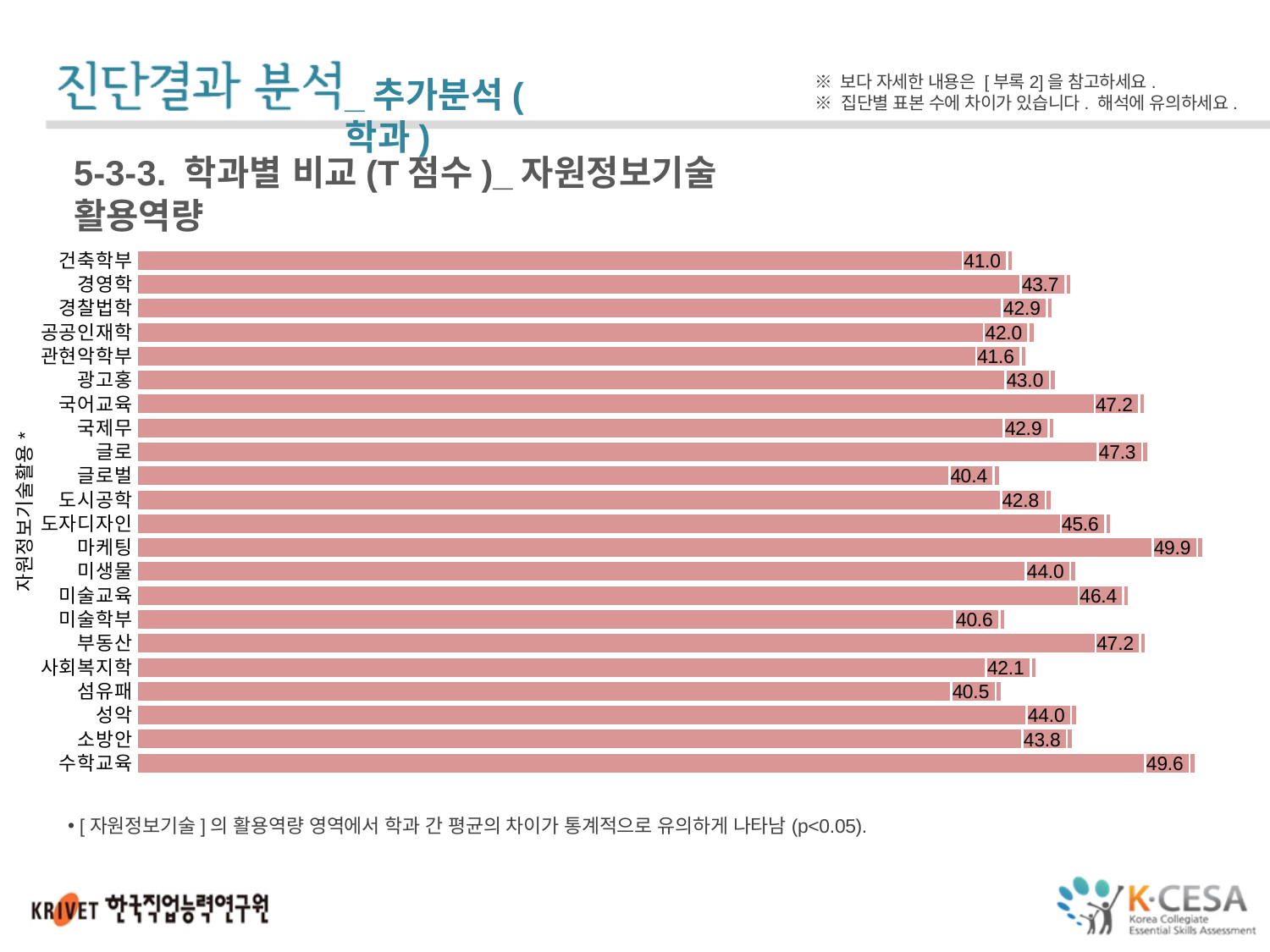

※ 보다 자세한 내용은 [부록2]을 참고하세요.
※ 집단별 표본 수에 차이가 있습니다. 해석에 유의하세요.
_추가분석(학과)
5-3-3. 학과별 비교(T점수)_자원정보기술 활용역량

### Chart

| Category |  |
|---|---|
| 건축학부 | 41.0 |
| 경영학 | 43.73076923076923 |
| 경찰법학 | 42.857142857142854 |
| 공공인재학 | 42.0 |
| 관현악학부 | 41.63636363636363 |
| 광고홍보커뮤니케이션학부 | 43.0 |
| 국어교육 | 47.19047619047619 |
| 국제무역물류학 | 42.93333333333333 |
| 글로벌경제학 | 47.333333333333336 |
| 글로벌커뮤니케이션학부 | 40.375 |
| 도시공학 | 42.8 |
| 도자디자인 | 45.6 |
| 마케팅빅데이터학 | 49.916666666666664 |
| 미생물생명공학 | 43.958333333333336 |
| 미술교육 | 46.44 |
| 미술학부 | 40.63157894736842 |
| 부동산금융보험융합학 | 47.23529411764706 |
| 사회복지학 | 42.1 |
| 섬유패션디자인학 | 40.46666666666667 |
| 성악뮤지컬학 | 44.0 |
| 소방안전관리학 | 43.8 |
| 수학교육 | 49.56 |
[자원정보기술]의 활용역량 영역에서 학과 간 평균의 차이가 통계적으로 유의하게 나타남(p<0.05).